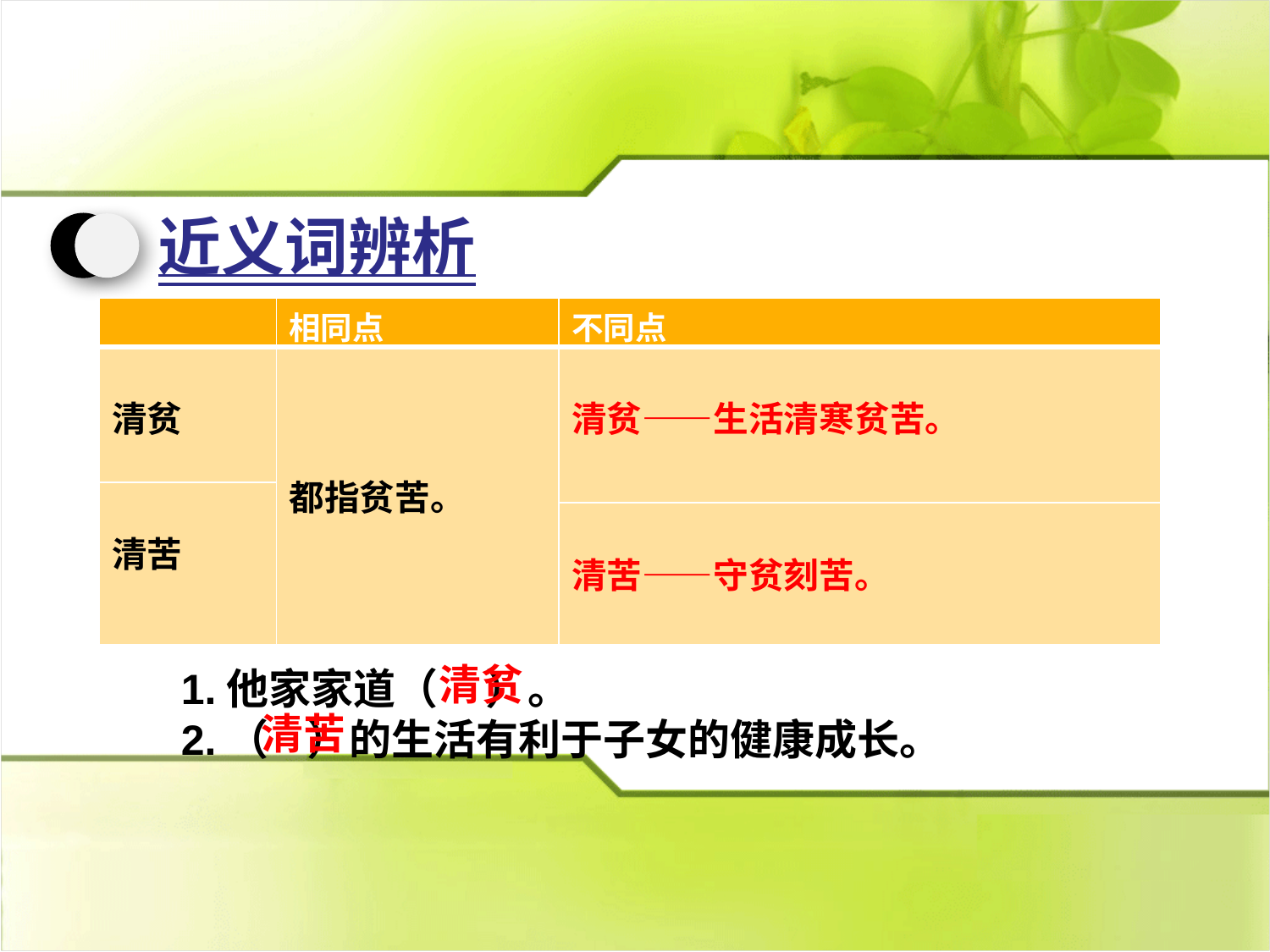

近义词辨析

|  | 相同点 | 不同点 |
| --- | --- | --- |
| 清贫 | 都指贫苦。 | 清贫——生活清寒贫苦。 |
| 清苦 |  |  |
|  |  | 清苦——守贫刻苦。 |

1.他家家道（     ）。
2.（    ）的生活有利于子女的健康成长。
清贫

清苦